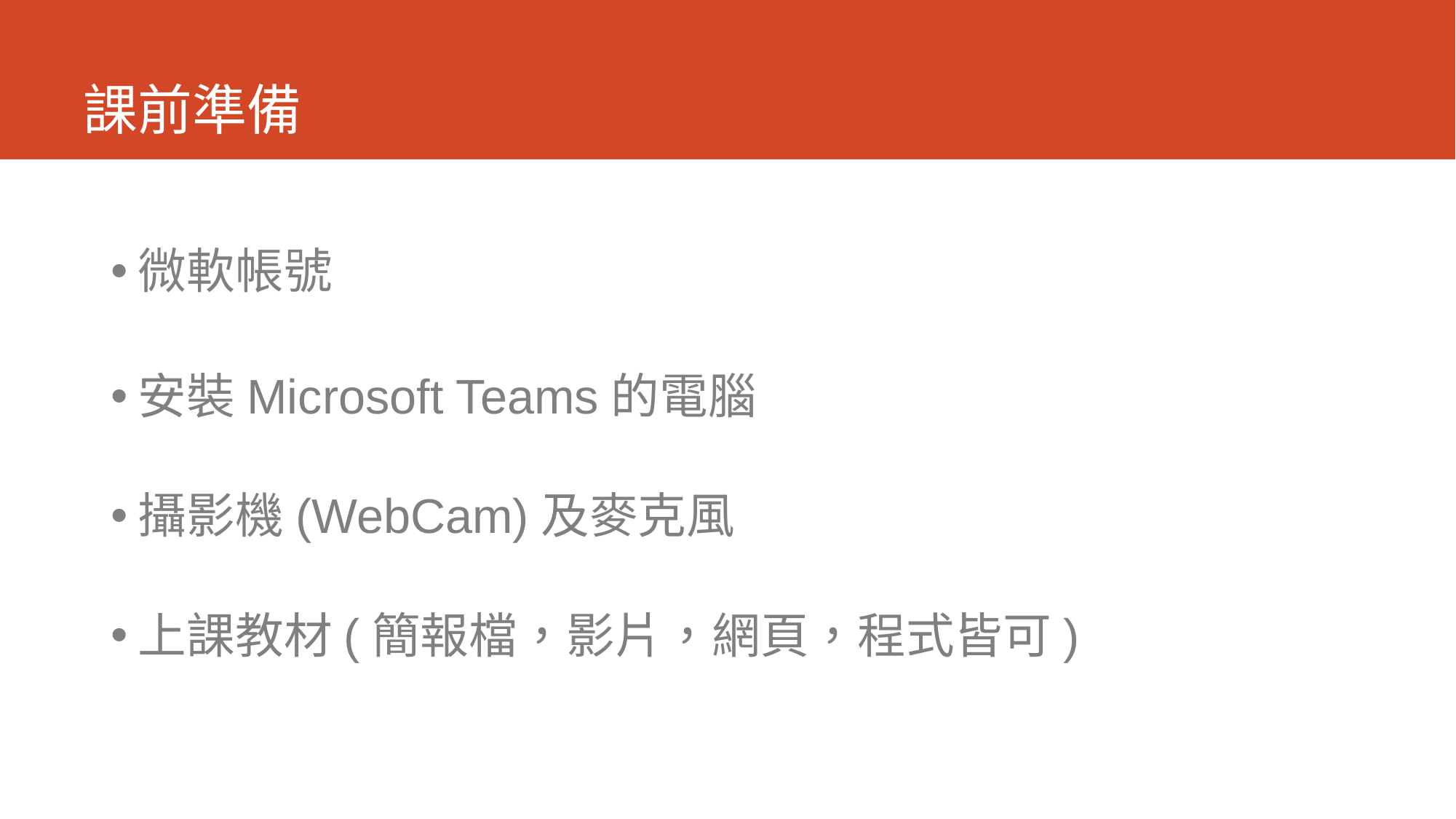

# 課前準備
微軟帳號
安裝Microsoft Teams的電腦
攝影機(WebCam)及麥克風
上課教材(簡報檔，影片，網頁，程式皆可)